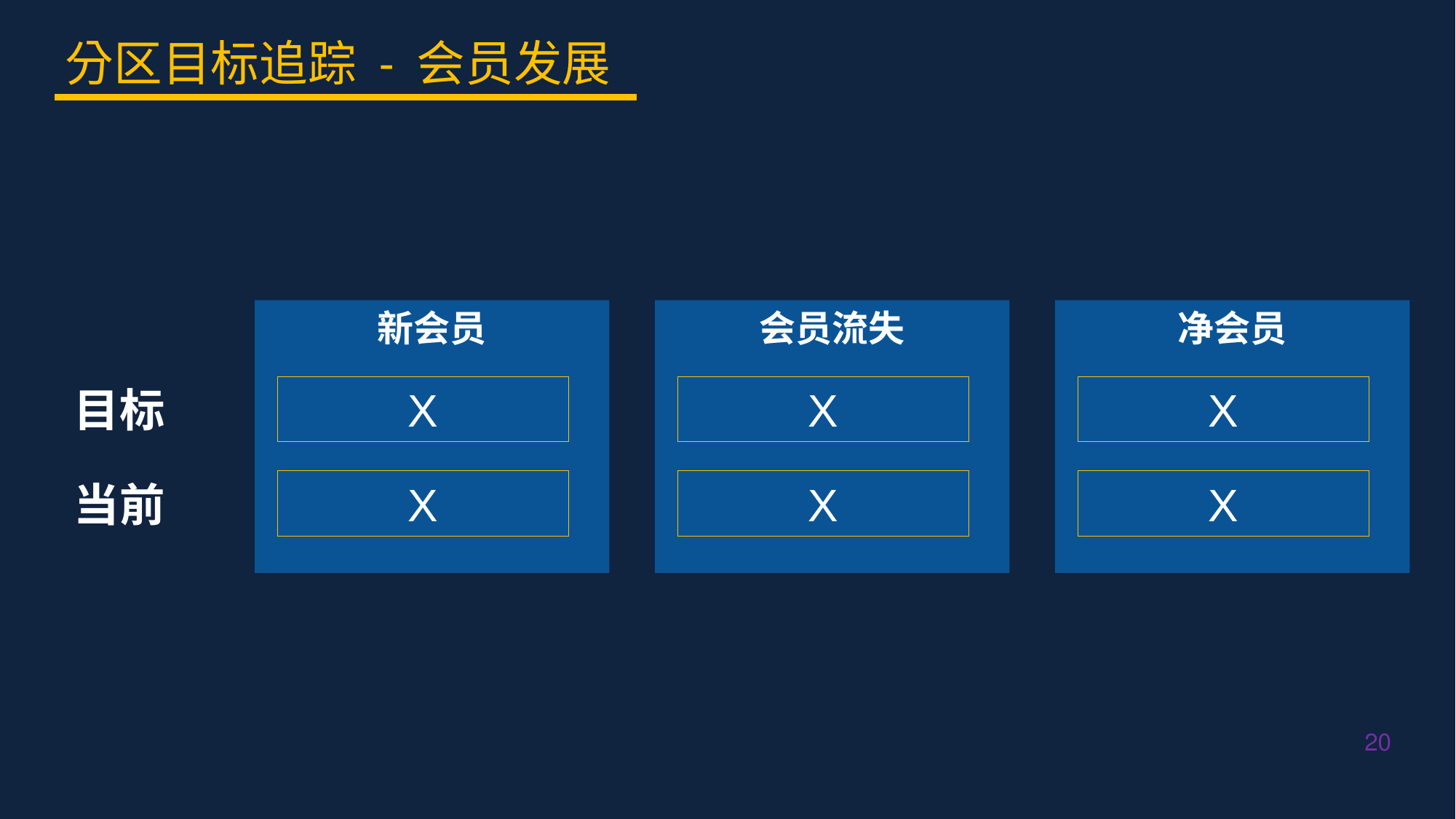

分区目标追踪 - 会员发展
新会员

X
X
会员流失

X
X
净会员

X
X
目标
当前